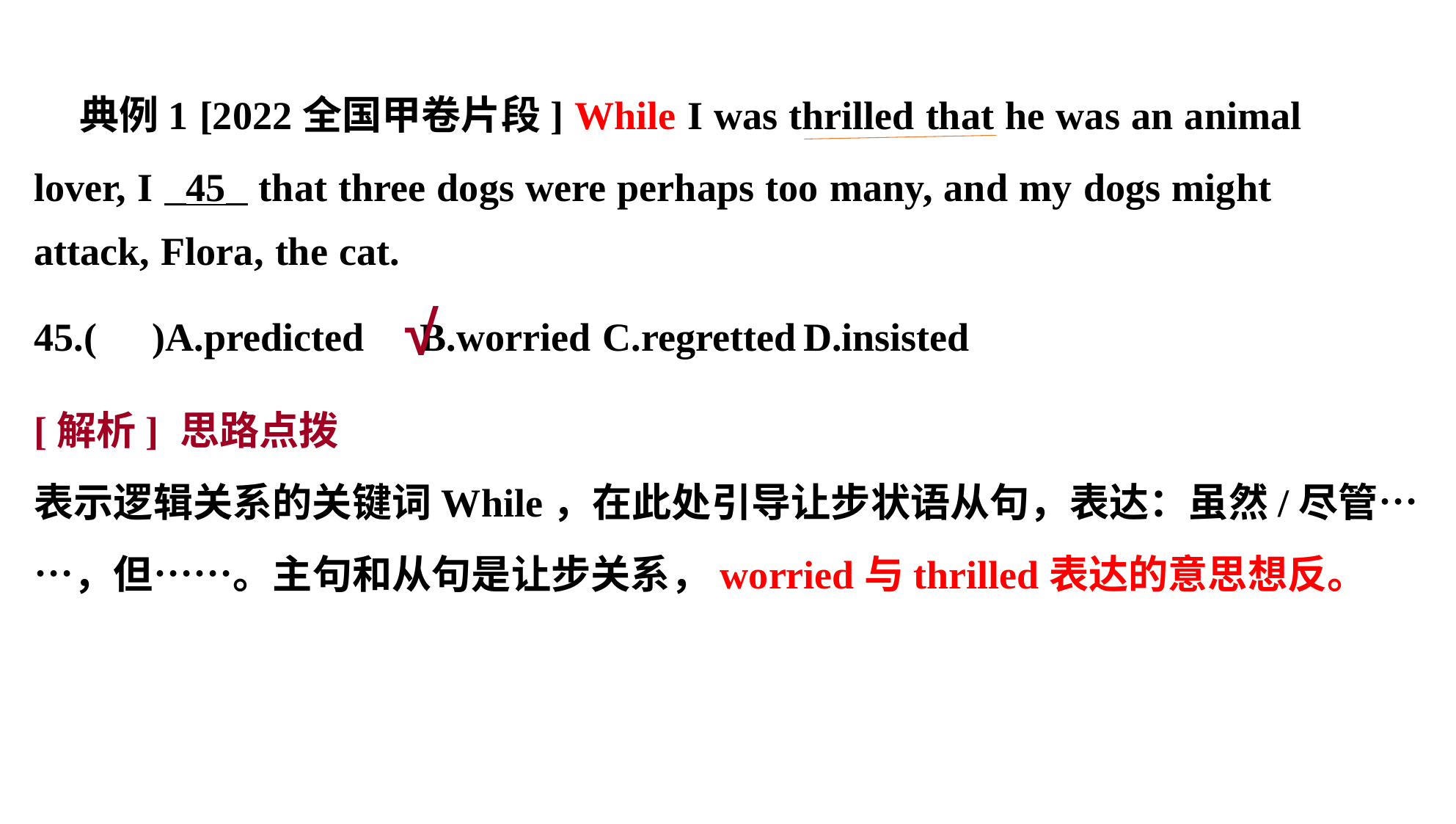

典例1 [2022全国甲卷片段] While I was thrilled that he was an animal
lover, I   45   that three dogs were perhaps too many, and my dogs might
attack, Flora, the cat.
√
45.(     )A.predicted	B.worried	C.regretted	D.insisted
[解析] 思路点拨
表示逻辑关系的关键词While，在此处引导让步状语从句，表达：虽然/尽管……，但……。主句和从句是让步关系，worried与thrilled表达的意思想反。